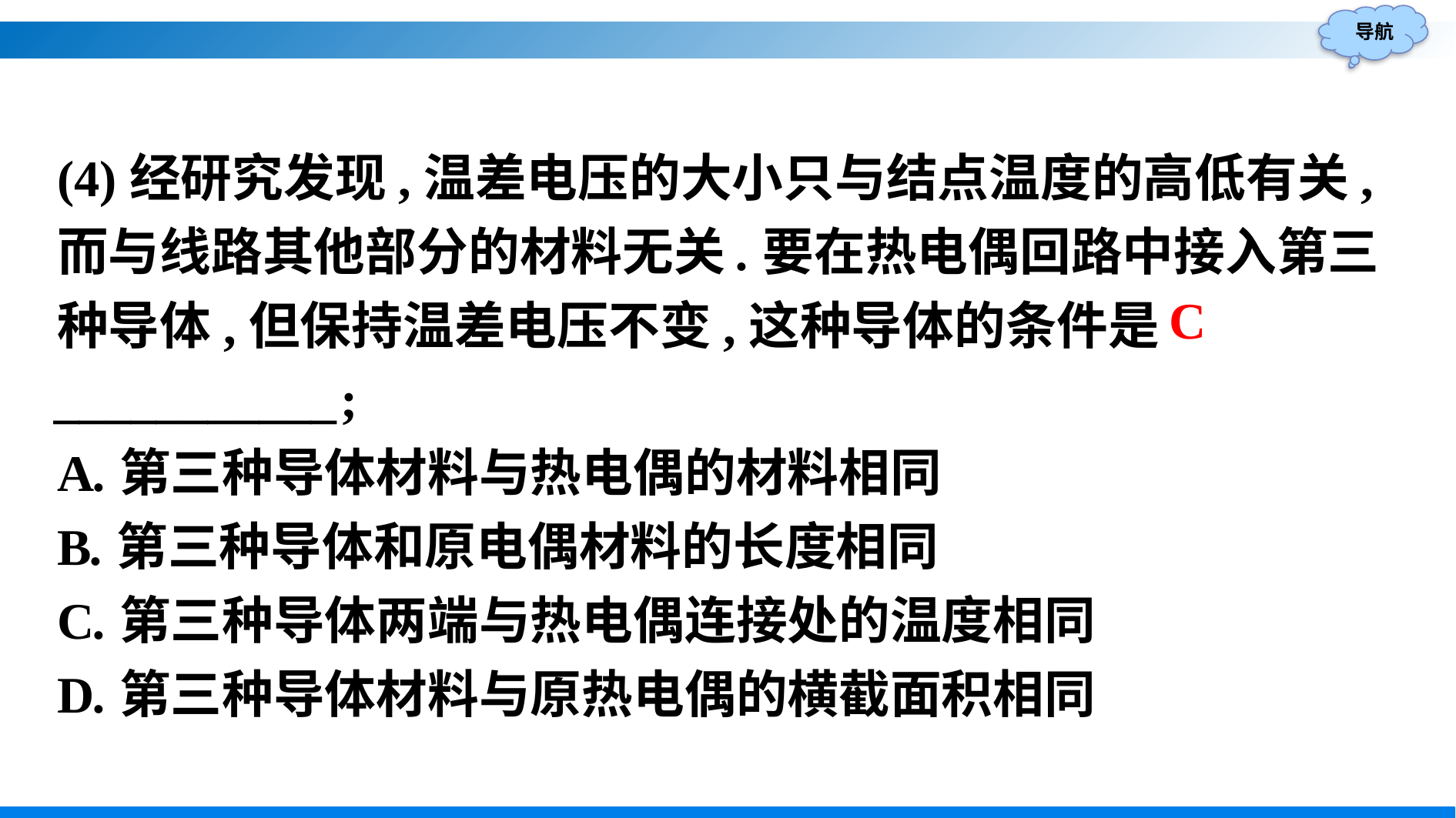

(4)经研究发现,温差电压的大小只与结点温度的高低有关,而与线路其他部分的材料无关.要在热电偶回路中接入第三种导体,但保持温差电压不变,这种导体的条件是___________;
A.第三种导体材料与热电偶的材料相同
B.第三种导体和原电偶材料的长度相同
C.第三种导体两端与热电偶连接处的温度相同
D.第三种导体材料与原热电偶的横截面积相同
C